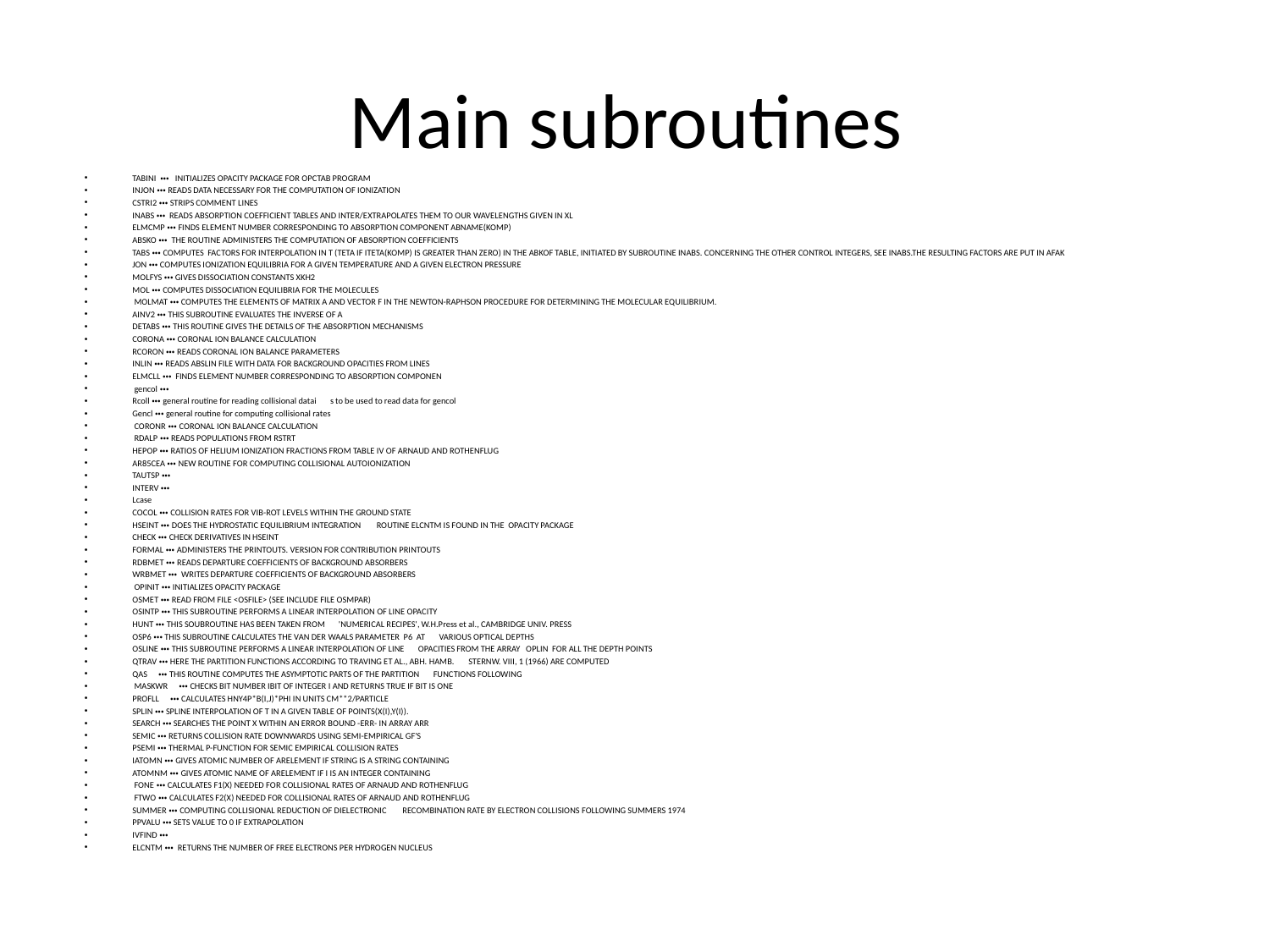

# Main subroutines
TABINI ・・・  INITIALIZES OPACITY PACKAGE FOR OPCTAB PROGRAM
INJON・・・READS DATA NECESSARY FOR THE COMPUTATION OF IONIZATION
CSTRI2・・・STRIPS COMMENT LINES
INABS・・・ READS ABSORPTION COEFFICIENT TABLES AND INTER/EXTRAPOLATES THEM TO OUR WAVELENGTHS GIVEN IN XL
ELMCMP・・・FINDS ELEMENT NUMBER CORRESPONDING TO ABSORPTION COMPONENT ABNAME(KOMP)
ABSKO・・・ THE ROUTINE ADMINISTERS THE COMPUTATION OF ABSORPTION COEFFICIENTS
TABS・・・COMPUTES  FACTORS FOR INTERPOLATION IN T (TETA IF ITETA(KOMP) IS GREATER THAN ZERO) IN THE ABKOF TABLE, INITIATED BY SUBROUTINE INABS. CONCERNING THE OTHER CONTROL INTEGERS, SEE INABS.THE RESULTING FACTORS ARE PUT IN AFAK
JON・・・COMPUTES IONIZATION EQUILIBRIA FOR A GIVEN TEMPERATURE AND A GIVEN ELECTRON PRESSURE
MOLFYS・・・GIVES DISSOCIATION CONSTANTS XKH2
MOL・・・COMPUTES DISSOCIATION EQUILIBRIA FOR THE MOLECULES
 MOLMAT・・・COMPUTES THE ELEMENTS OF MATRIX A AND VECTOR F IN THE NEWTON-RAPHSON PROCEDURE FOR DETERMINING THE MOLECULAR EQUILIBRIUM.
AINV2・・・THIS SUBROUTINE EVALUATES THE INVERSE OF A
DETABS・・・THIS ROUTINE GIVES THE DETAILS OF THE ABSORPTION MECHANISMS
CORONA・・・CORONAL ION BALANCE CALCULATION
RCORON・・・READS CORONAL ION BALANCE PARAMETERS
INLIN・・・READS ABSLIN FILE WITH DATA FOR BACKGROUND OPACITIES FROM LINES
ELMCLL・・・ FINDS ELEMENT NUMBER CORRESPONDING TO ABSORPTION COMPONEN
 gencol・・・
Rcoll・・・general routine for reading collisional datai　s to be used to read data for gencol
Gencl・・・general routine for computing collisional rates
 CORONR・・・CORONAL ION BALANCE CALCULATION
 RDALP・・・READS POPULATIONS FROM RSTRT
HEPOP・・・RATIOS OF HELIUM IONIZATION FRACTIONS FROM TABLE IV OF ARNAUD AND ROTHENFLUG
AR85CEA・・・NEW ROUTINE FOR COMPUTING COLLISIONAL AUTOIONIZATION
TAUTSP・・・
INTERV・・・
Lcase
COCOL・・・COLLISION RATES FOR VIB-ROT LEVELS WITHIN THE GROUND STATE
HSEINT・・・DOES THE HYDROSTATIC EQUILIBRIUM INTEGRATION　 ROUTINE ELCNTM IS FOUND IN THE  OPACITY PACKAGE
CHECK・・・CHECK DERIVATIVES IN HSEINT
FORMAL・・・ADMINISTERS THE PRINTOUTS. VERSION FOR CONTRIBUTION PRINTOUTS
RDBMET・・・READS DEPARTURE COEFFICIENTS OF BACKGROUND ABSORBERS
WRBMET・・・ WRITES DEPARTURE COEFFICIENTS OF BACKGROUND ABSORBERS
 OPINIT・・・INITIALIZES OPACITY PACKAGE
OSMET・・・READ FROM FILE <OSFILE> (SEE INCLUDE FILE OSMPAR)
OSINTP・・・THIS SUBROUTINE PERFORMS A LINEAR INTERPOLATION OF LINE OPACITY
HUNT・・・THIS SOUBROUTINE HAS BEEN TAKEN FROM　'NUMERICAL RECIPES', W.H.Press et al., CAMBRIDGE UNIV. PRESS
OSP6・・・THIS SUBROUTINE CALCULATES THE VAN DER WAALS PARAMETER  P6  AT　VARIOUS OPTICAL DEPTHS
OSLINE・・・THIS SUBROUTINE PERFORMS A LINEAR INTERPOLATION OF LINE　OPACITIES FROM THE ARRAY   OPLIN  FOR ALL THE DEPTH POINTS
QTRAV・・・HERE THE PARTITION FUNCTIONS ACCORDING TO TRAVING ET AL., ABH. HAMB.　STERNW. VIII, 1 (1966) ARE COMPUTED
QAS　・・・THIS ROUTINE COMPUTES THE ASYMPTOTIC PARTS OF THE PARTITION　FUNCTIONS FOLLOWING
 MASKWR　・・・CHECKS BIT NUMBER IBIT OF INTEGER I AND RETURNS TRUE IF BIT IS ONE
PROFLL　・・・CALCULATES HNY4P*B(I,J)*PHI IN UNITS CM**2/PARTICLE
SPLIN・・・SPLINE INTERPOLATION OF T IN A GIVEN TABLE OF POINTS(X(I),Y(I)).
SEARCH・・・SEARCHES THE POINT X WITHIN AN ERROR BOUND -ERR- IN ARRAY ARR
SEMIC・・・RETURNS COLLISION RATE DOWNWARDS USING SEMI-EMPIRICAL GF'S
PSEMI・・・THERMAL P-FUNCTION FOR SEMIC EMPIRICAL COLLISION RATES
IATOMN・・・GIVES ATOMIC NUMBER OF ARELEMENT IF STRING IS A STRING CONTAINING
ATOMNM・・・GIVES ATOMIC NAME OF ARELEMENT IF I IS AN INTEGER CONTAINING
 FONE・・・CALCULATES F1(X) NEEDED FOR COLLISIONAL RATES OF ARNAUD AND ROTHENFLUG
 FTWO・・・CALCULATES F2(X) NEEDED FOR COLLISIONAL RATES OF ARNAUD AND ROTHENFLUG
SUMMER・・・COMPUTING COLLISIONAL REDUCTION OF DIELECTRONIC 　RECOMBINATION RATE BY ELECTRON COLLISIONS FOLLOWING SUMMERS 1974
PPVALU・・・SETS VALUE TO 0 IF EXTRAPOLATION
IVFIND・・・
ELCNTM・・・ RETURNS THE NUMBER OF FREE ELECTRONS PER HYDROGEN NUCLEUS